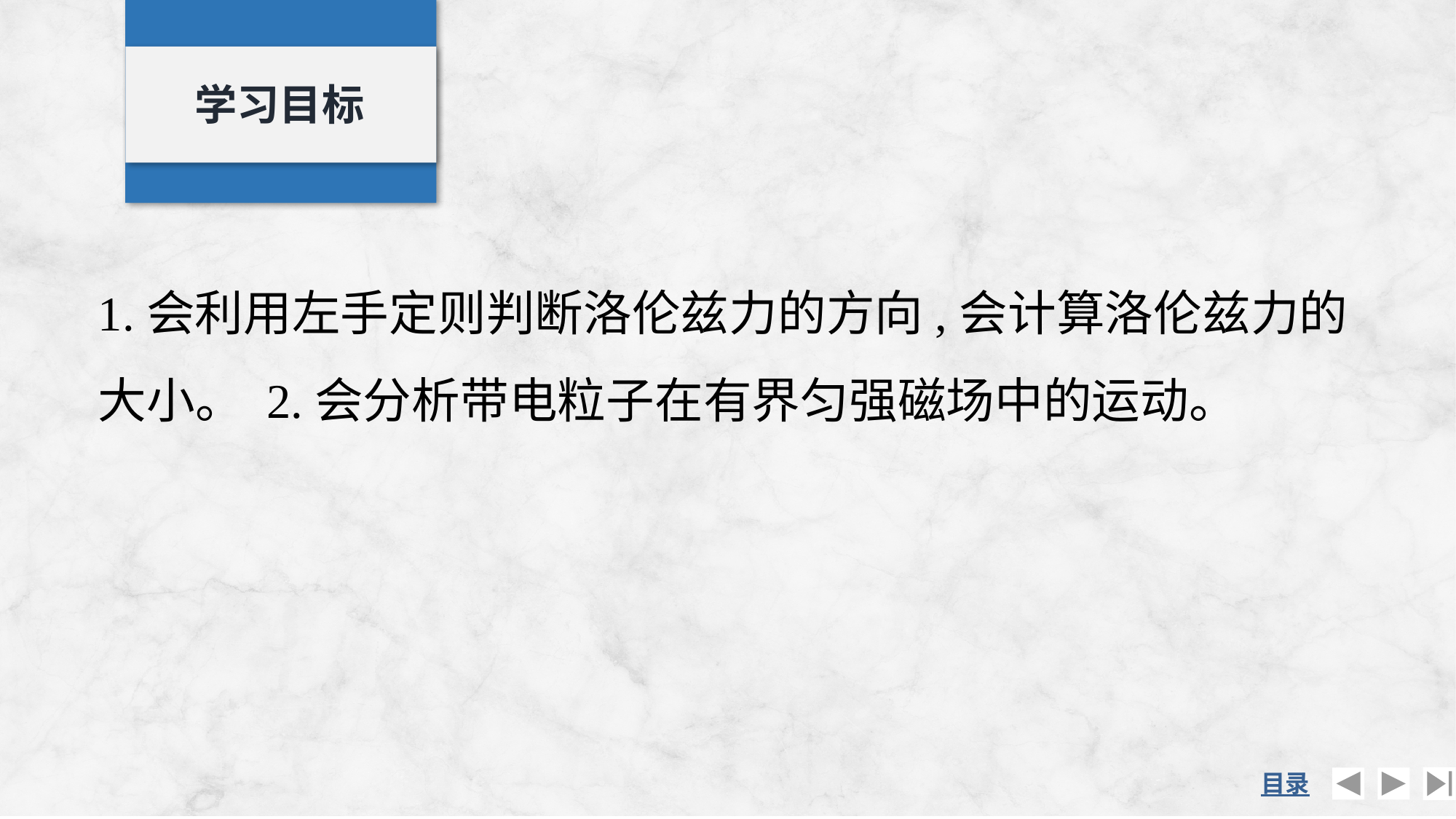

学习目标
1.会利用左手定则判断洛伦兹力的方向,会计算洛伦兹力的大小。 2.会分析带电粒子在有界匀强磁场中的运动。